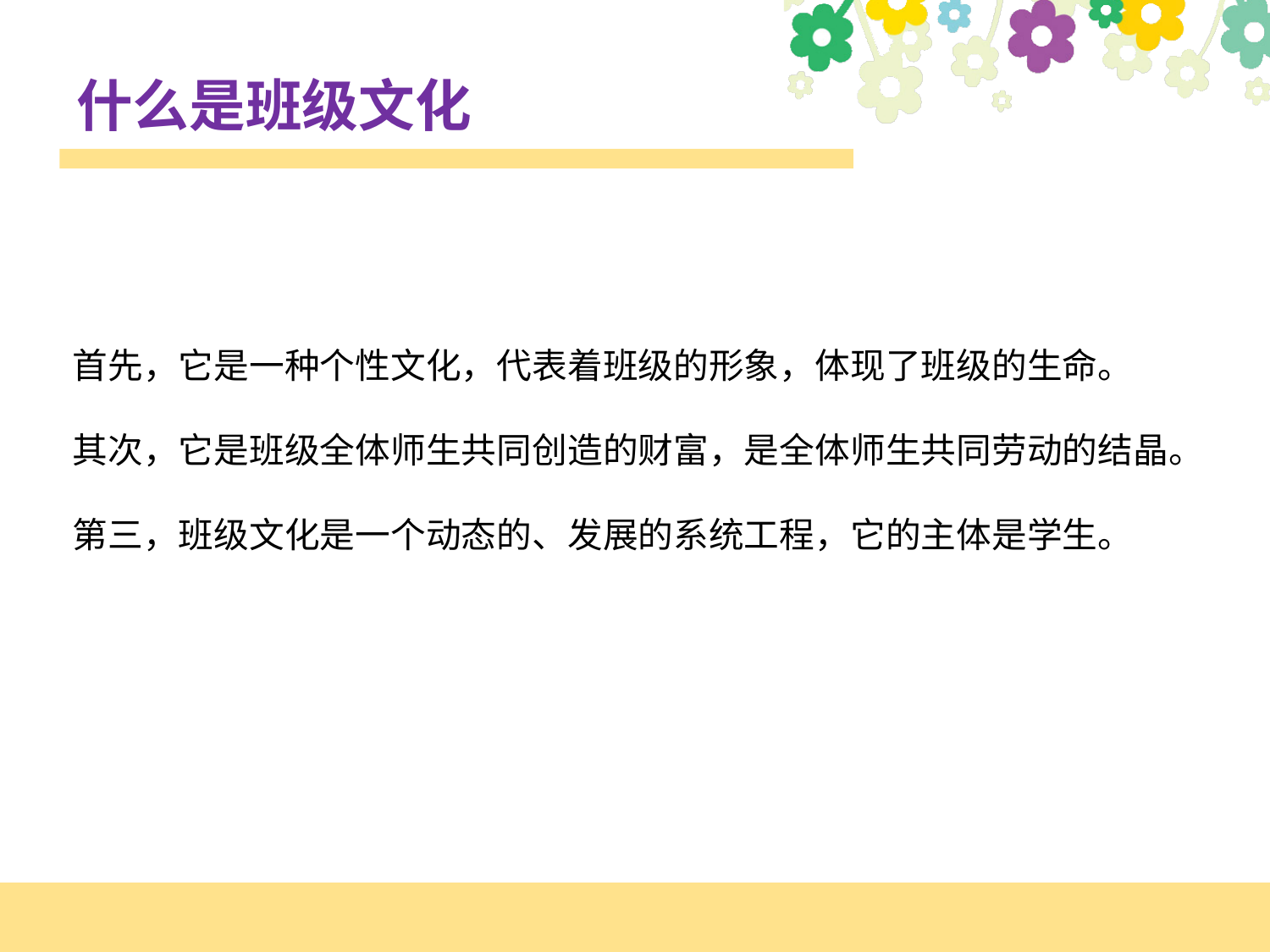

# 什么是班级文化
首先，它是一种个性文化，代表着班级的形象，体现了班级的生命。

其次，它是班级全体师生共同创造的财富，是全体师生共同劳动的结晶。

第三，班级文化是一个动态的、发展的系统工程，它的主体是学生。